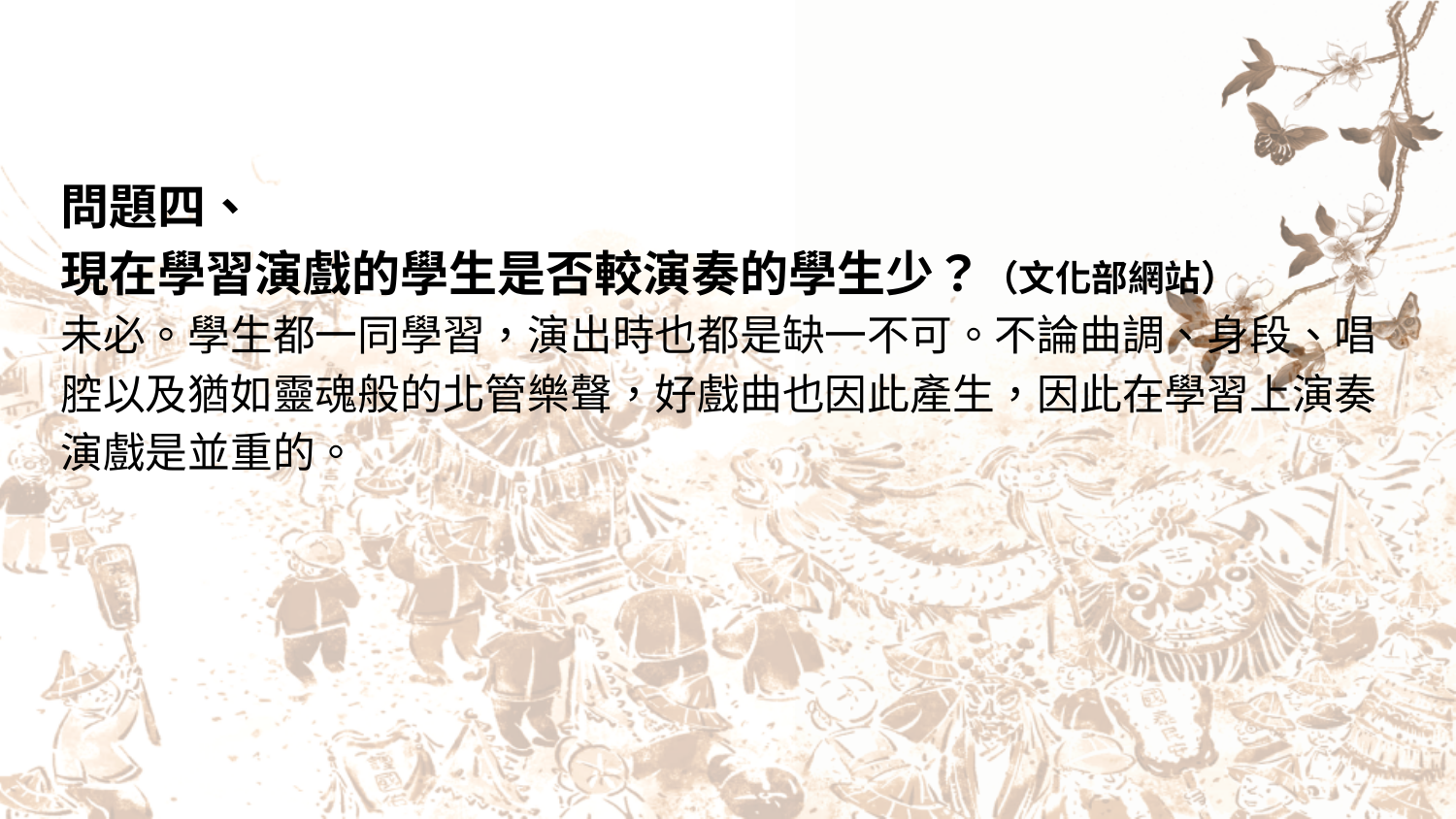

問題四、
現在學習演戲的學生是否較演奏的學生少？（文化部網站）
未必。學生都一同學習，演出時也都是缺一不可。不論曲調、身段、唱腔以及猶如靈魂般的北管樂聲，好戲曲也因此產生，因此在學習上演奏演戲是並重的。